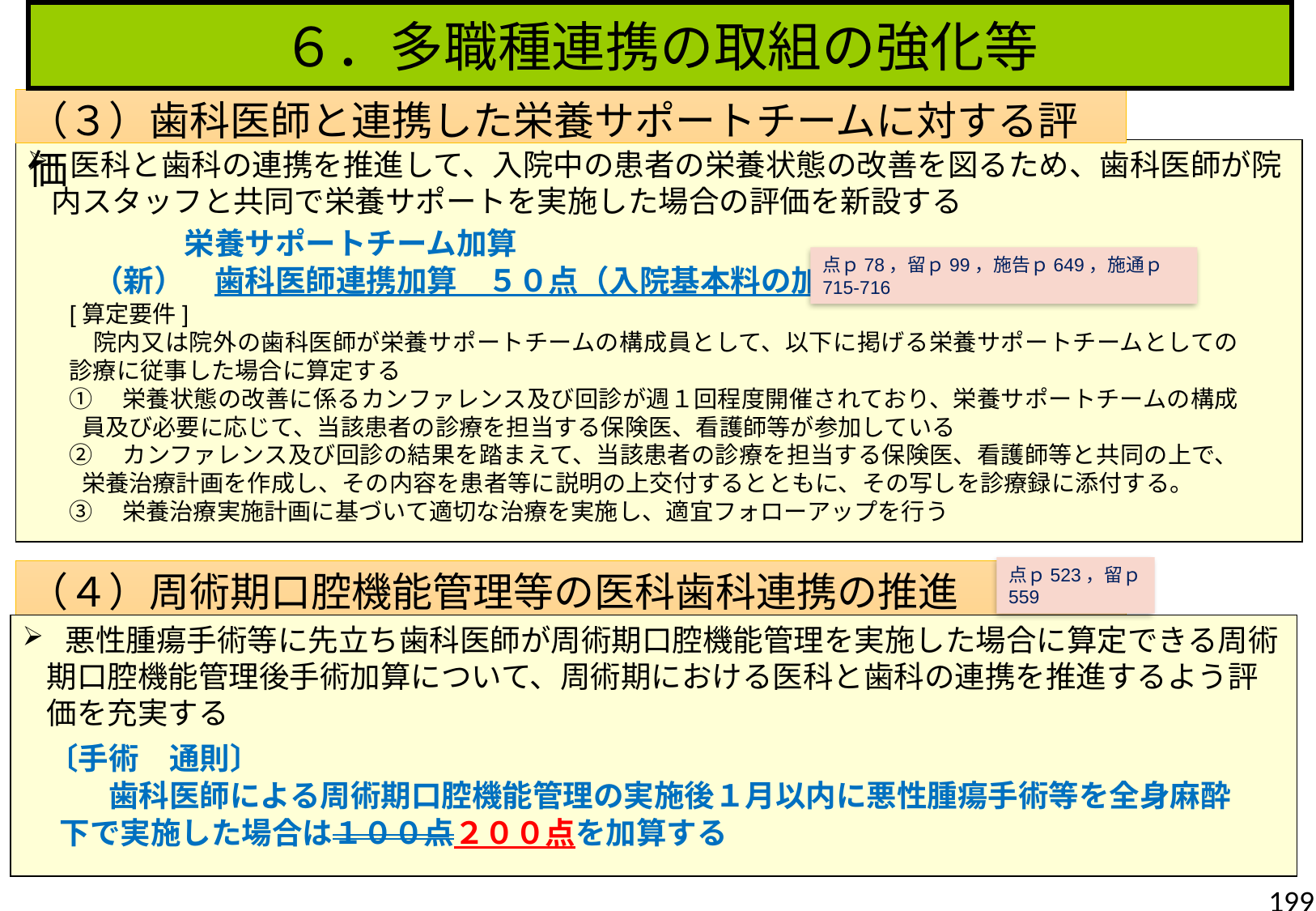

６．多職種連携の取組の強化等
（３）歯科医師と連携した栄養サポートチームに対する評価
  医科と歯科の連携を推進して、入院中の患者の栄養状態の改善を図るため、歯科医師が院内スタッフと共同で栄養サポートを実施した場合の評価を新設する

　　　　栄養サポートチーム加算
　（新）　歯科医師連携加算　５０点（入院基本料の加算）
点ｐ78，留ｐ99，施告ｐ649，施通ｐ715-716
[算定要件]
　院内又は院外の歯科医師が栄養サポートチームの構成員として、以下に掲げる栄養サポートチームとしての診療に従事した場合に算定する
①　栄養状態の改善に係るカンファレンス及び回診が週１回程度開催されており、栄養サポートチームの構成員及び必要に応じて、当該患者の診療を担当する保険医、看護師等が参加している
②　カンファレンス及び回診の結果を踏まえて、当該患者の診療を担当する保険医、看護師等と共同の上で、栄養治療計画を作成し、その内容を患者等に説明の上交付するとともに、その写しを診療録に添付する。
③　栄養治療実施計画に基づいて適切な治療を実施し、適宜フォローアップを行う
点ｐ523，留ｐ559
（４）周術期口腔機能管理等の医科歯科連携の推進
  悪性腫瘍手術等に先立ち歯科医師が周術期口腔機能管理を実施した場合に算定できる周術期口腔機能管理後手術加算について、周術期における医科と歯科の連携を推進するよう評価を充実する

〔手術　通則〕
　　歯科医師による周術期口腔機能管理の実施後１月以内に悪性腫瘍手術等を全身麻酔下で実施した場合は１００点２００点を加算する
199